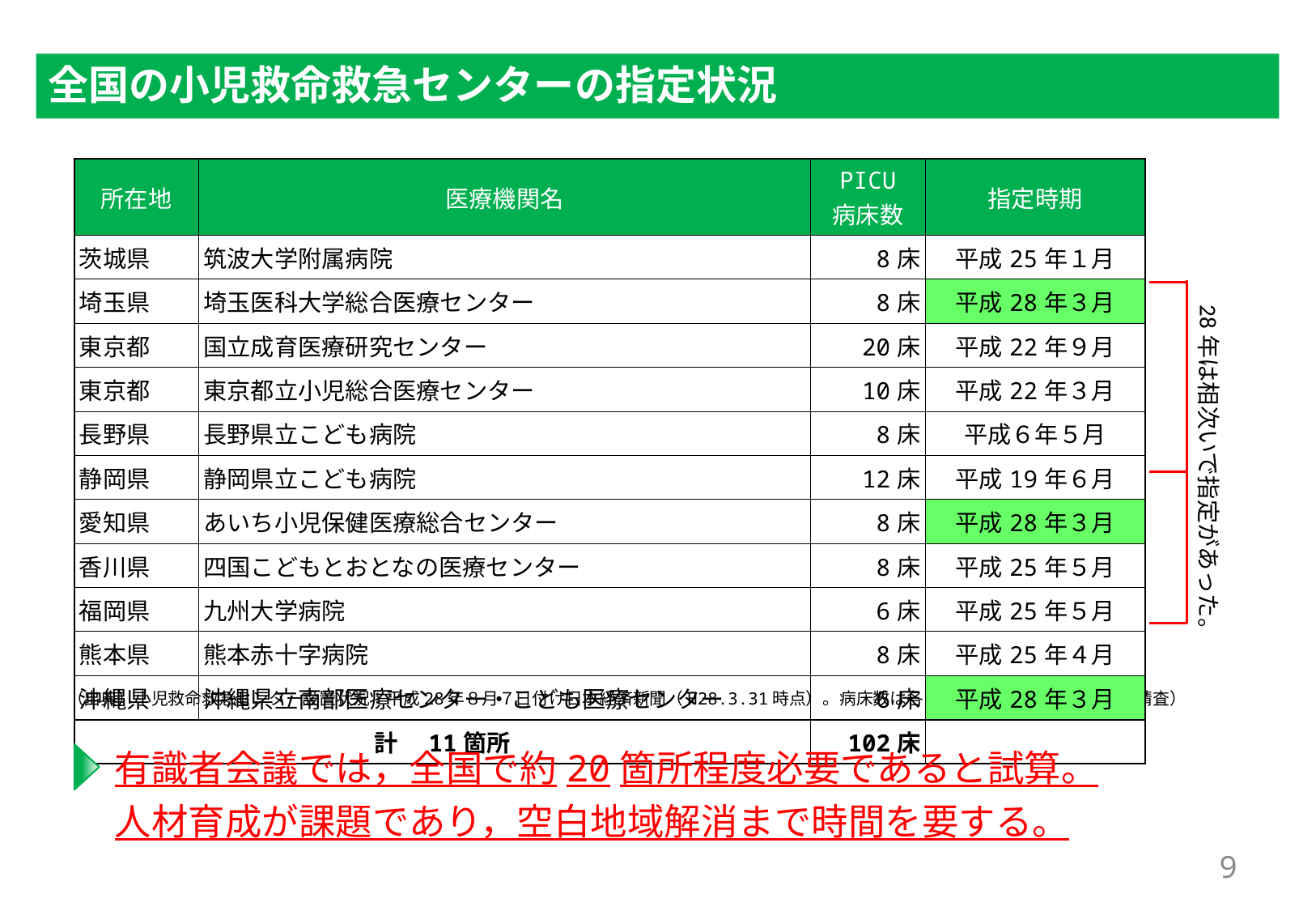

# 全国の小児救命救急センターの指定状況
| 所在地 | 医療機関名 | PICU 病床数 | 指定時期 |
| --- | --- | --- | --- |
| 茨城県 | 筑波大学附属病院 | 8床 | 平成25年１月 |
| 埼玉県 | 埼玉医科大学総合医療センター | 8床 | 平成28年３月 |
| 東京都 | 国立成育医療研究センター | 20床 | 平成22年９月 |
| 東京都 | 東京都立小児総合医療センター | 10床 | 平成22年３月 |
| 長野県 | 長野県立こども病院 | 8床 | 平成６年５月 |
| 静岡県 | 静岡県立こども病院 | 12床 | 平成19年６月 |
| 愛知県 | あいち小児保健医療総合センター | 8床 | 平成28年３月 |
| 香川県 | 四国こどもとおとなの医療センター | 8床 | 平成25年５月 |
| 福岡県 | 九州大学病院 | 6床 | 平成25年５月 |
| 熊本県 | 熊本赤十字病院 | 8床 | 平成25年４月 |
| 沖縄県 | 沖縄県立南部医療センター・こども医療センター | 6床 | 平成28年３月 |
| 計　11箇所 |  | 102床 |  |
28年は相次いで指定があった。
（出典）小児救命救急センター設置状況：平成28年８月７日付け日本経済新聞（H28.3.31時点）。病床数は各医療機関のHPより抜粋（要精査）
有識者会議では，全国で約20箇所程度必要であると試算。
人材育成が課題であり，空白地域解消まで時間を要する。

9